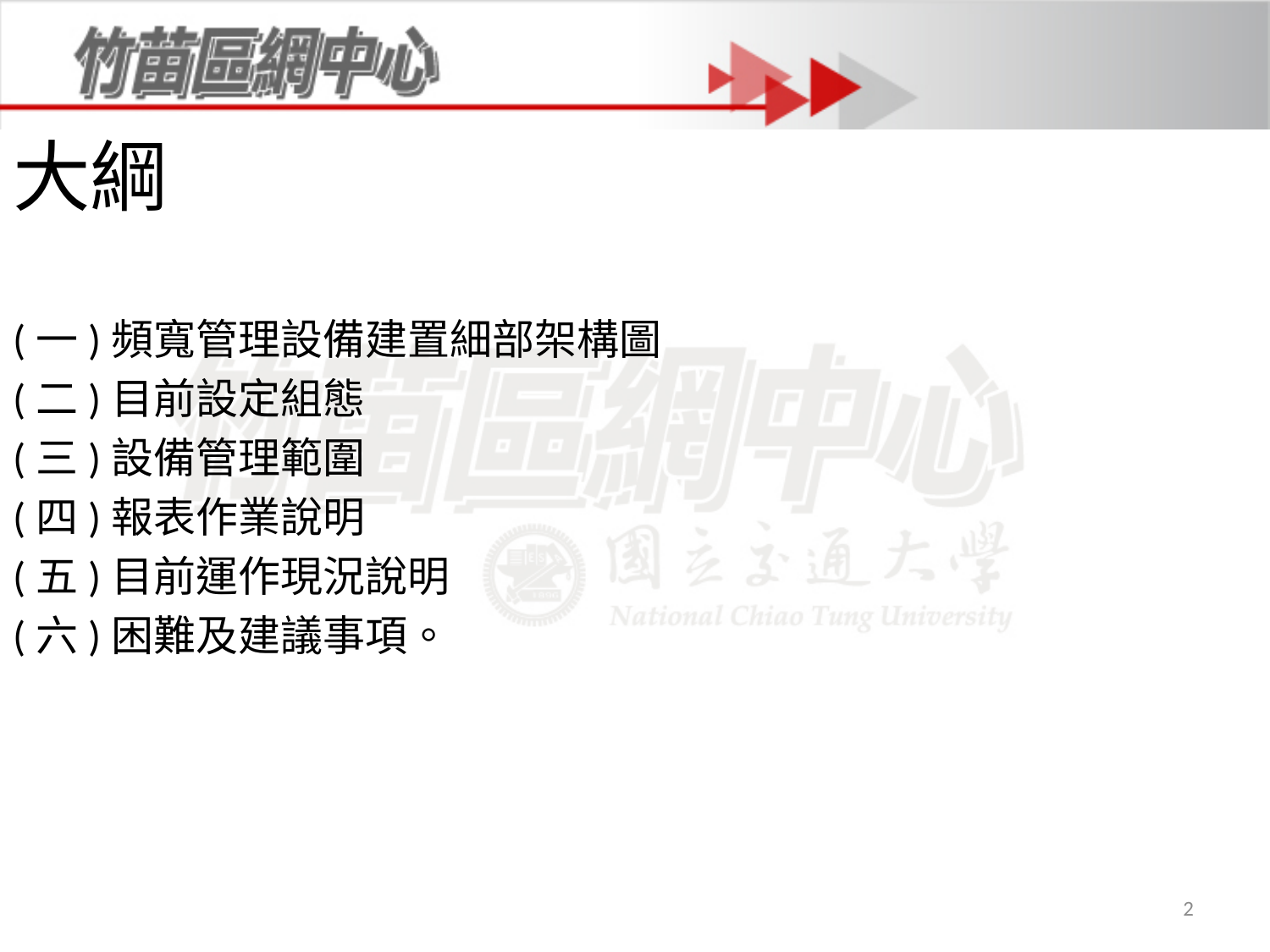

# 大綱
(一)頻寬管理設備建置細部架構圖
(二)目前設定組態
(三)設備管理範圍
(四)報表作業說明
(五)目前運作現況說明
(六)困難及建議事項。

2